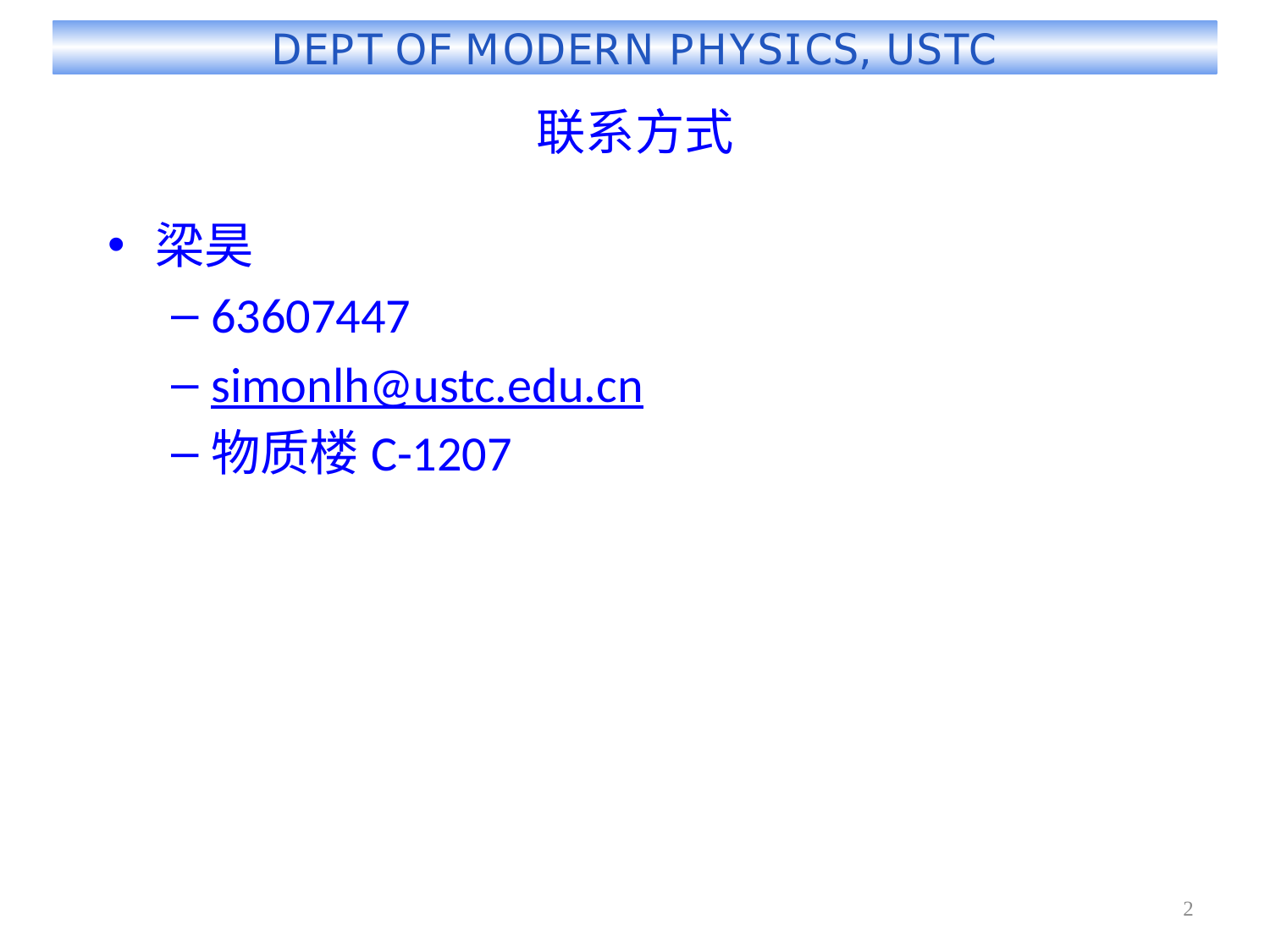

# 联系方式
梁昊
63607447
simonlh@ustc.edu.cn
物质楼C-1207
物质
2